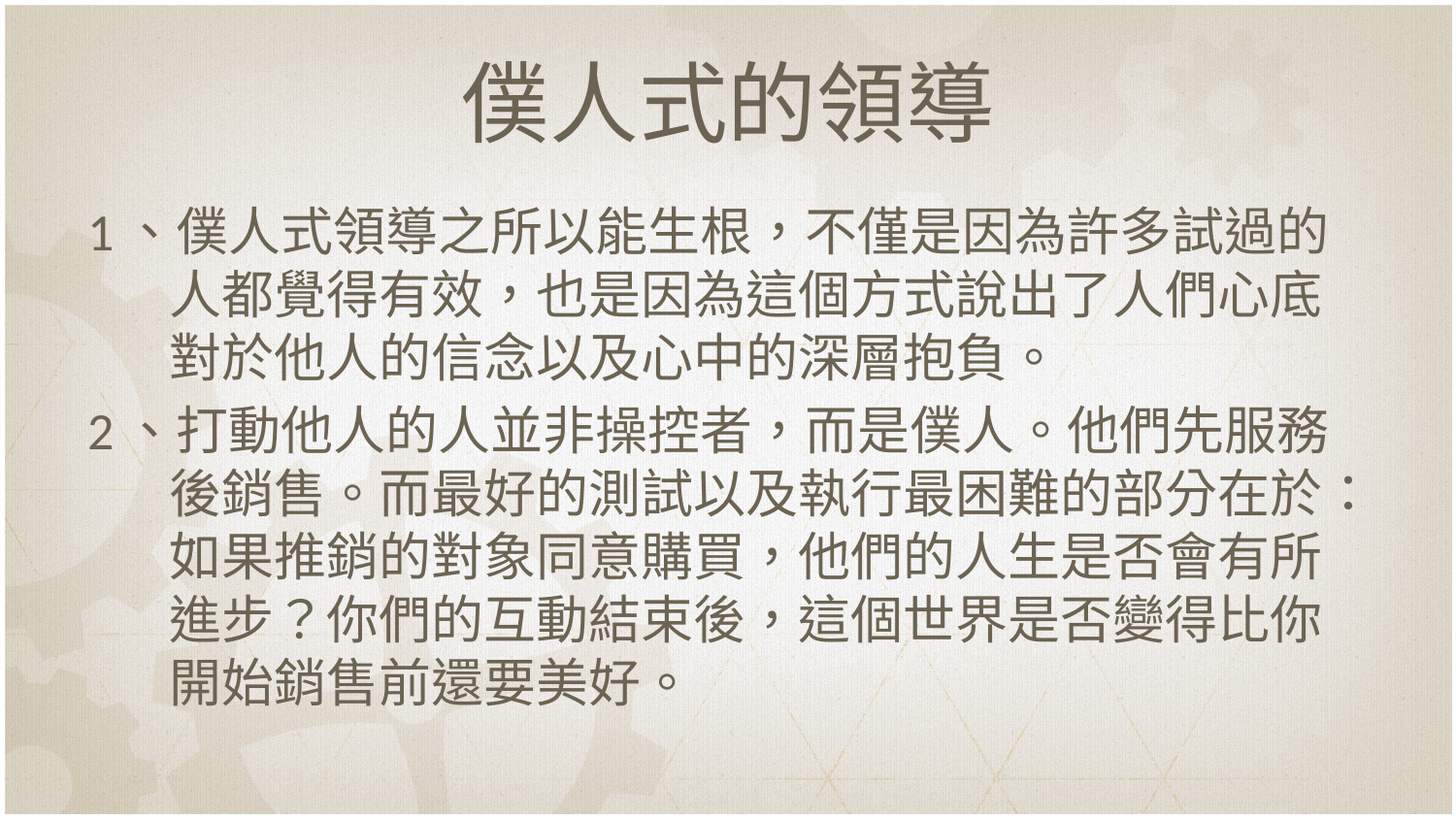

# 僕人式的領導
1、僕人式領導之所以能生根，不僅是因為許多試過的人都覺得有效，也是因為這個方式說出了人們心底對於他人的信念以及心中的深層抱負。
2、打動他人的人並非操控者，而是僕人。他們先服務後銷售。而最好的測試以及執行最困難的部分在於：如果推銷的對象同意購買，他們的人生是否會有所進步？你們的互動結束後，這個世界是否變得比你開始銷售前還要美好。